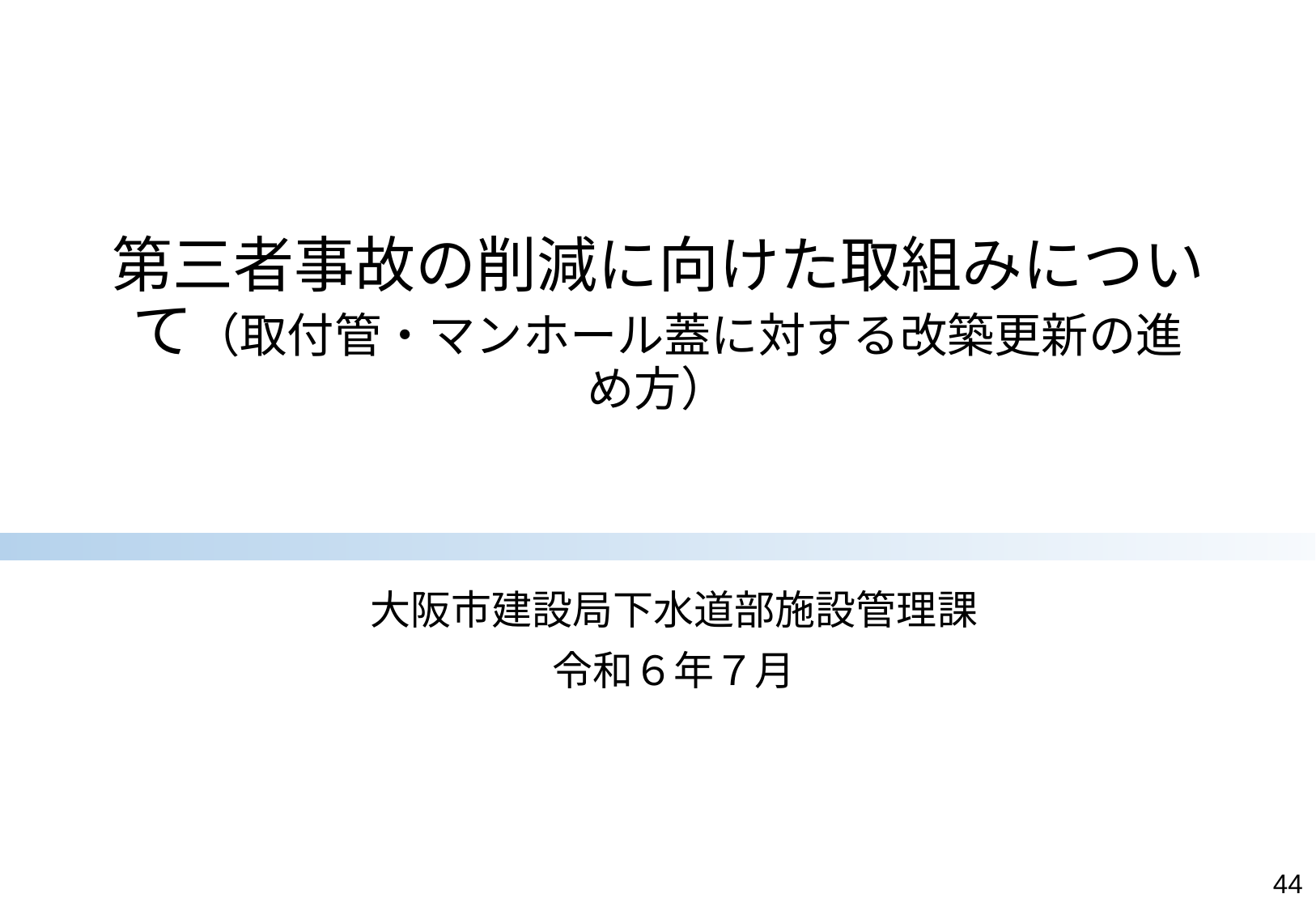

# 第三者事故の削減に向けた取組みについて（取付管・マンホール蓋に対する改築更新の進め方）
大阪市建設局下水道部施設管理課
令和６年７月
44